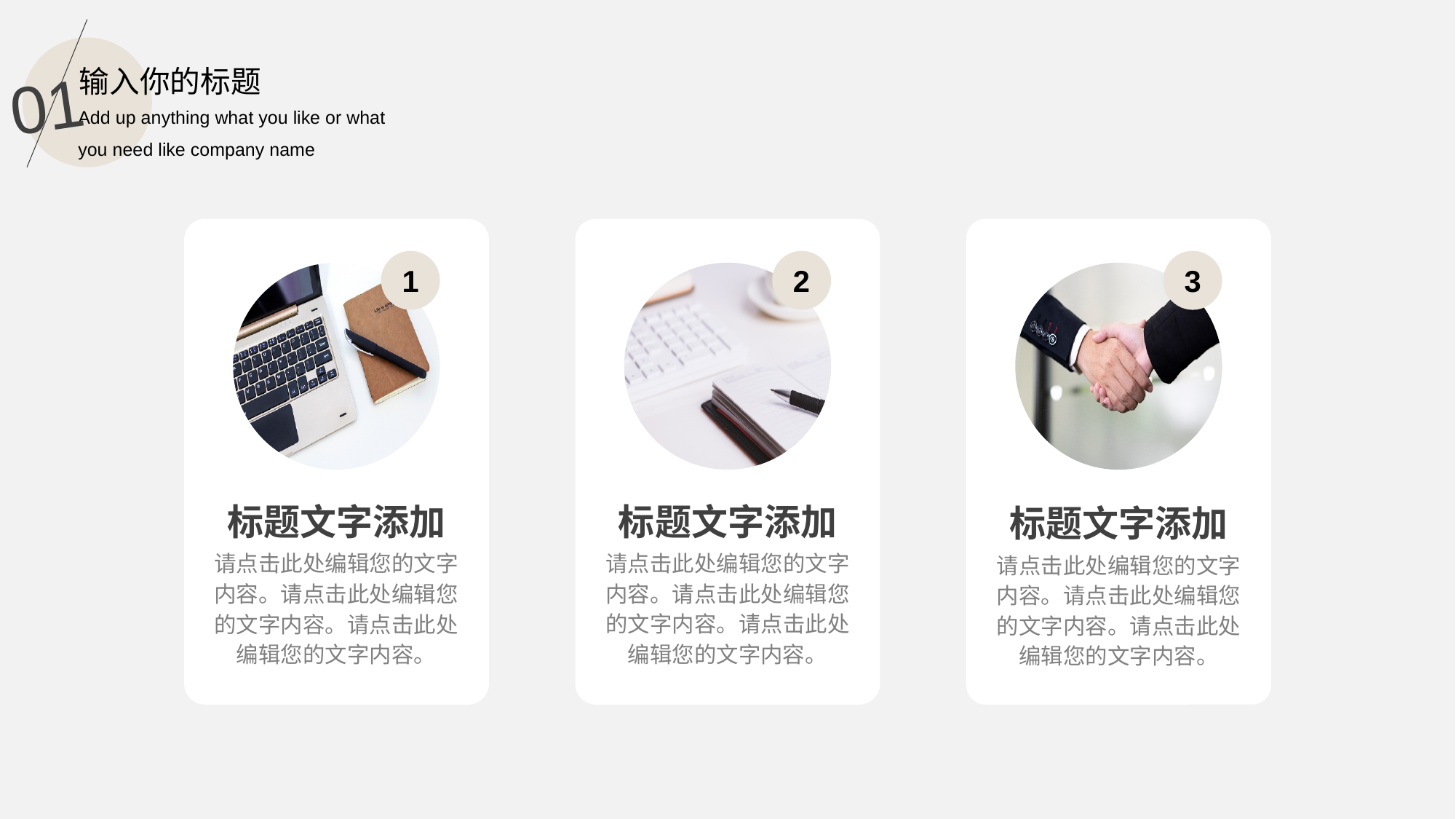

输入你的标题
01
Add up anything what you like or what you need like company name

2
1
3

标题文字添加
请点击此处编辑您的文字内容。请点击此处编辑您的文字内容。请点击此处编辑您的文字内容。
标题文字添加
请点击此处编辑您的文字内容。请点击此处编辑您的文字内容。请点击此处编辑您的文字内容。
标题文字添加
请点击此处编辑您的文字内容。请点击此处编辑您的文字内容。请点击此处编辑您的文字内容。